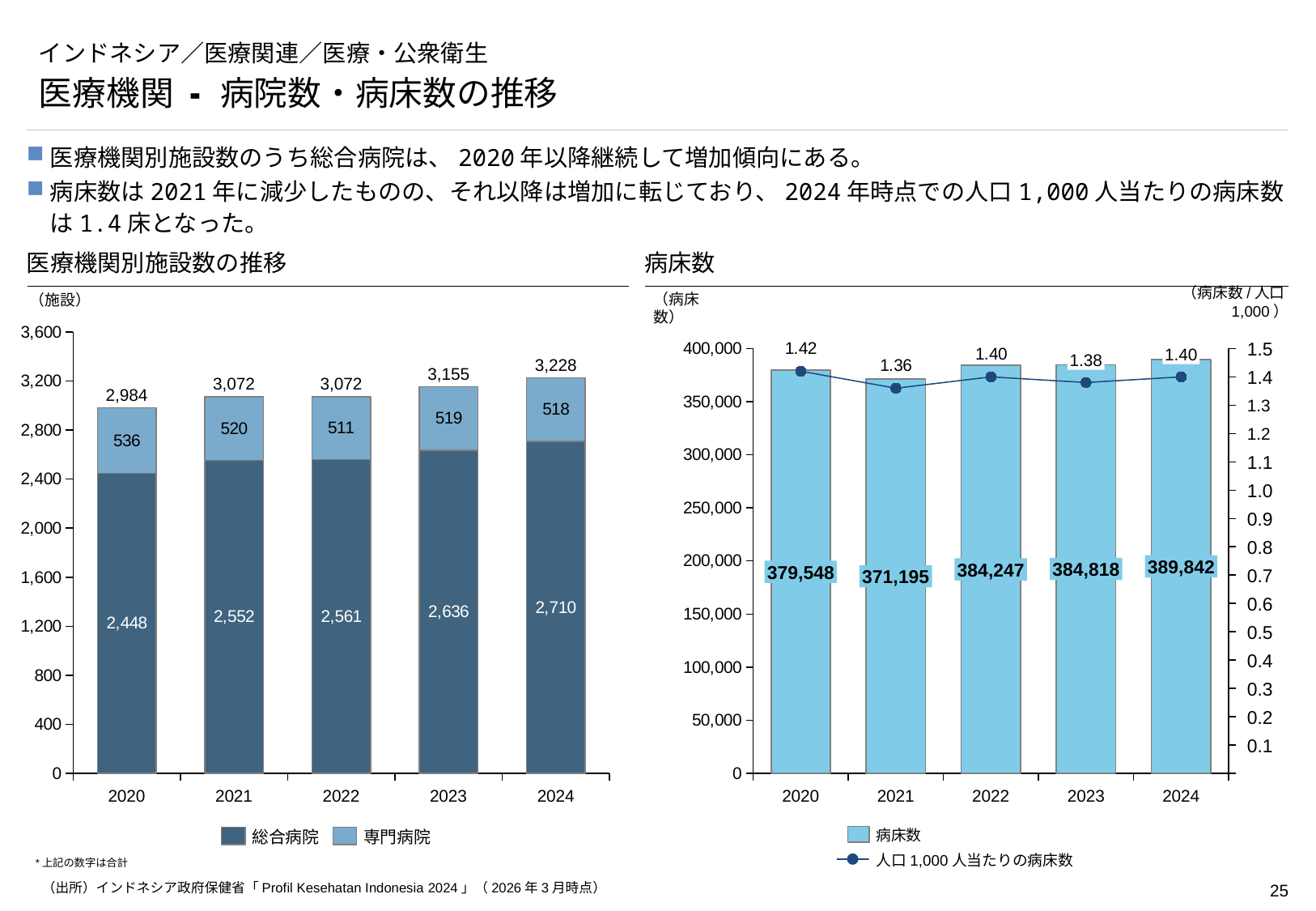

# インドネシア／医療関連／医療・公衆衛生
医療機関 - 病院数・病床数の推移
医療機関別施設数のうち総合病院は、2020年以降継続して増加傾向にある。
病床数は2021年に減少したものの、それ以降は増加に転じており、2024年時点での人口1,000人当たりの病床数は1.4床となった。
医療機関別施設数の推移
病床数
（施設）
（病床数/人口1,000）
（病床数）

### Chart

| Category |  |  |
|---|---|---|

### Chart

| Category |  |  |
|---|---|---|
1.5
1.40
1.38
3,228
3,155
1.4
3,072
3,072
2,984
1.3
1.2
1.1
1.0
0.9
0.8
389,842
384,818
384,247
379,548
0.7
371,195
0.6
0.5
0.4
0.3
0.2
0.1
2020
2021
2022
2023
2024
2020
2021
2022
2023
2024
病床数

総合病院
専門病院

人口1,000人当たりの病床数

*上記の数字は合計
（出所）インドネシア政府保健省「Profil Kesehatan Indonesia 2024」（2026年3月時点）